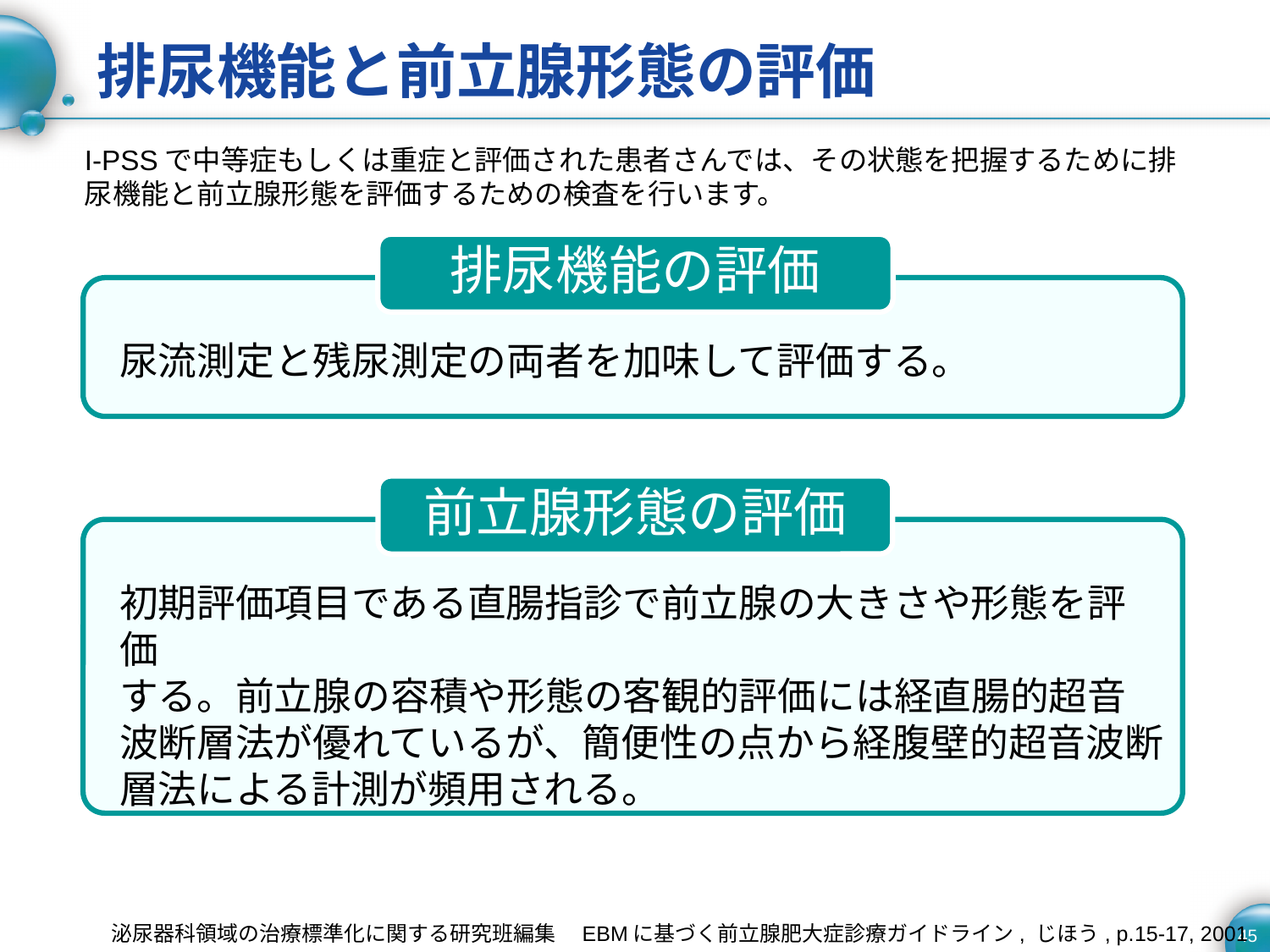

# 排尿機能と前立腺形態の評価
I-PSSで中等症もしくは重症と評価された患者さんでは、その状態を把握するために排尿機能と前立腺形態を評価するための検査を行います。
排尿機能の評価
尿流測定と残尿測定の両者を加味して評価する。
前立腺形態の評価
初期評価項目である直腸指診で前立腺の大きさや形態を評価
する。前立腺の容積や形態の客観的評価には経直腸的超音波断層法が優れているが、簡便性の点から経腹壁的超音波断層法による計測が頻用される。
泌尿器科領域の治療標準化に関する研究班編集　EBMに基づく前立腺肥大症診療ガイドライン, じほう, p.15-17, 2001
45